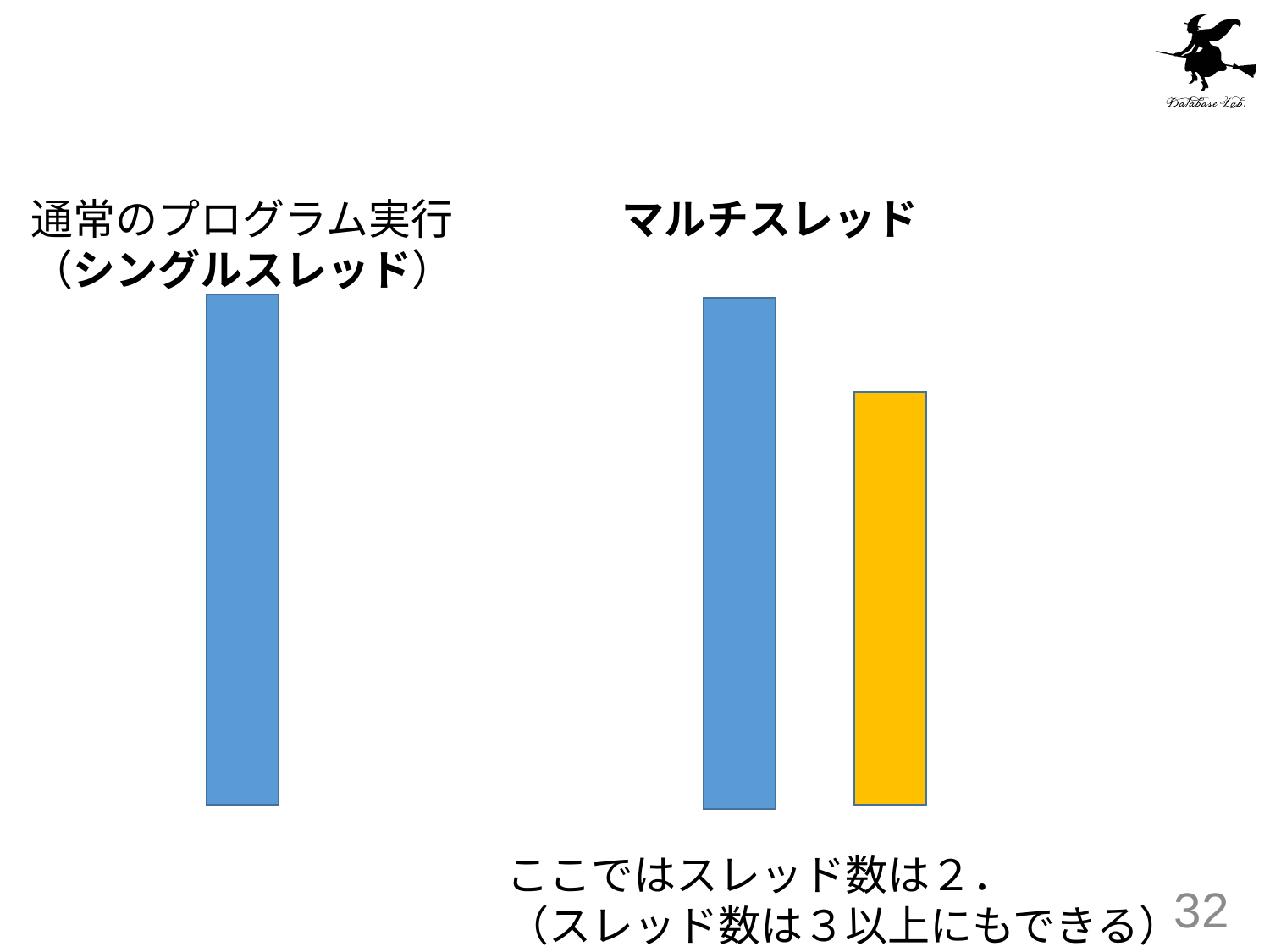

#
通常のプログラム実行
（シングルスレッド）
マルチスレッド

ここではスレッド数は２．
（スレッド数は３以上にもできる）
32